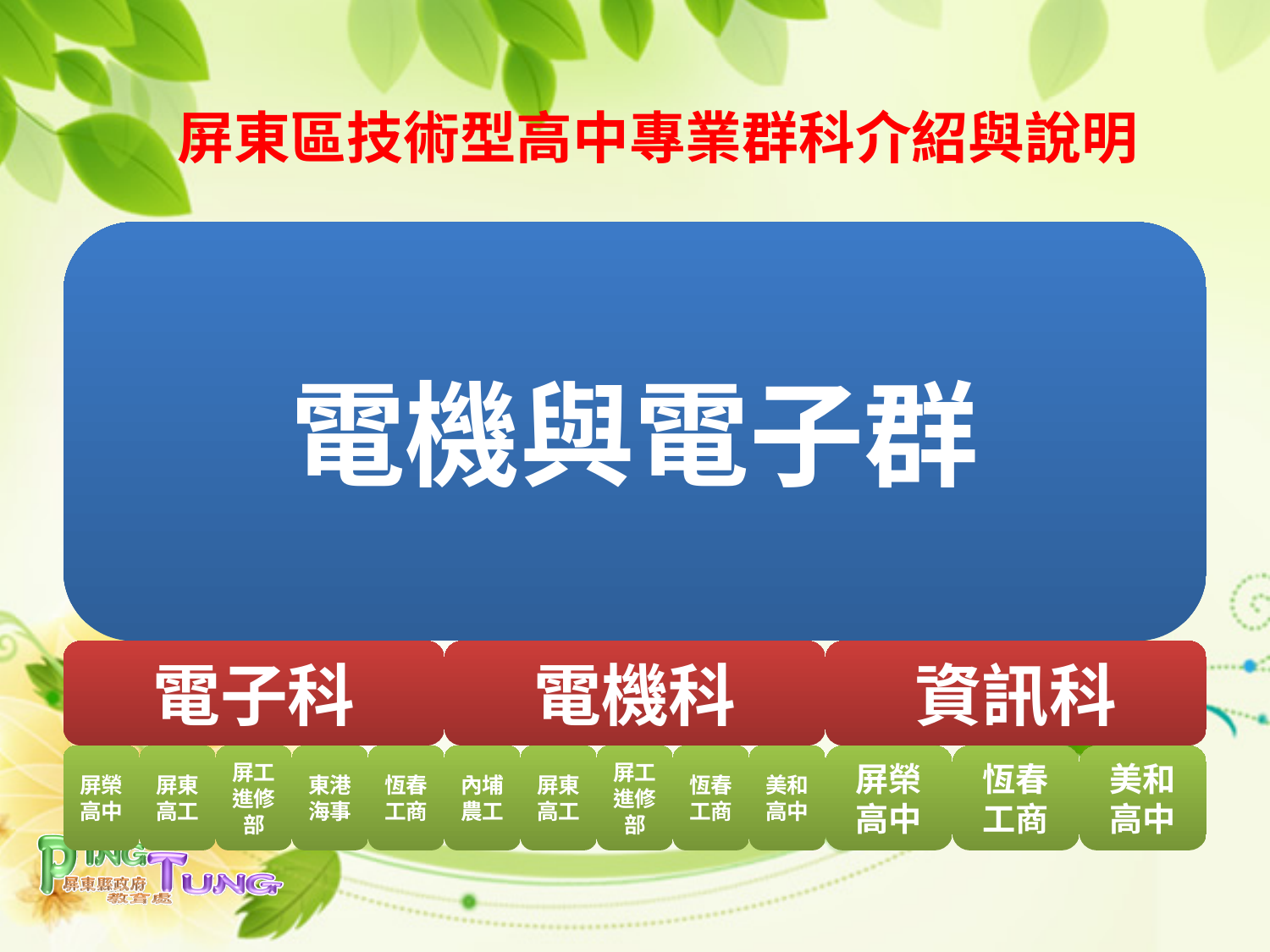

屏東區技術型高中專業群科介紹與說明
電機與電子群
電機科
屏東高工
電子科
內埔農工
屏榮高中
東港海事
恆春工商
屏東高工
資訊科
恆春工商
美和高中
屏榮高中
恆春工商
美和高中
屏工進修部
屏工進修部